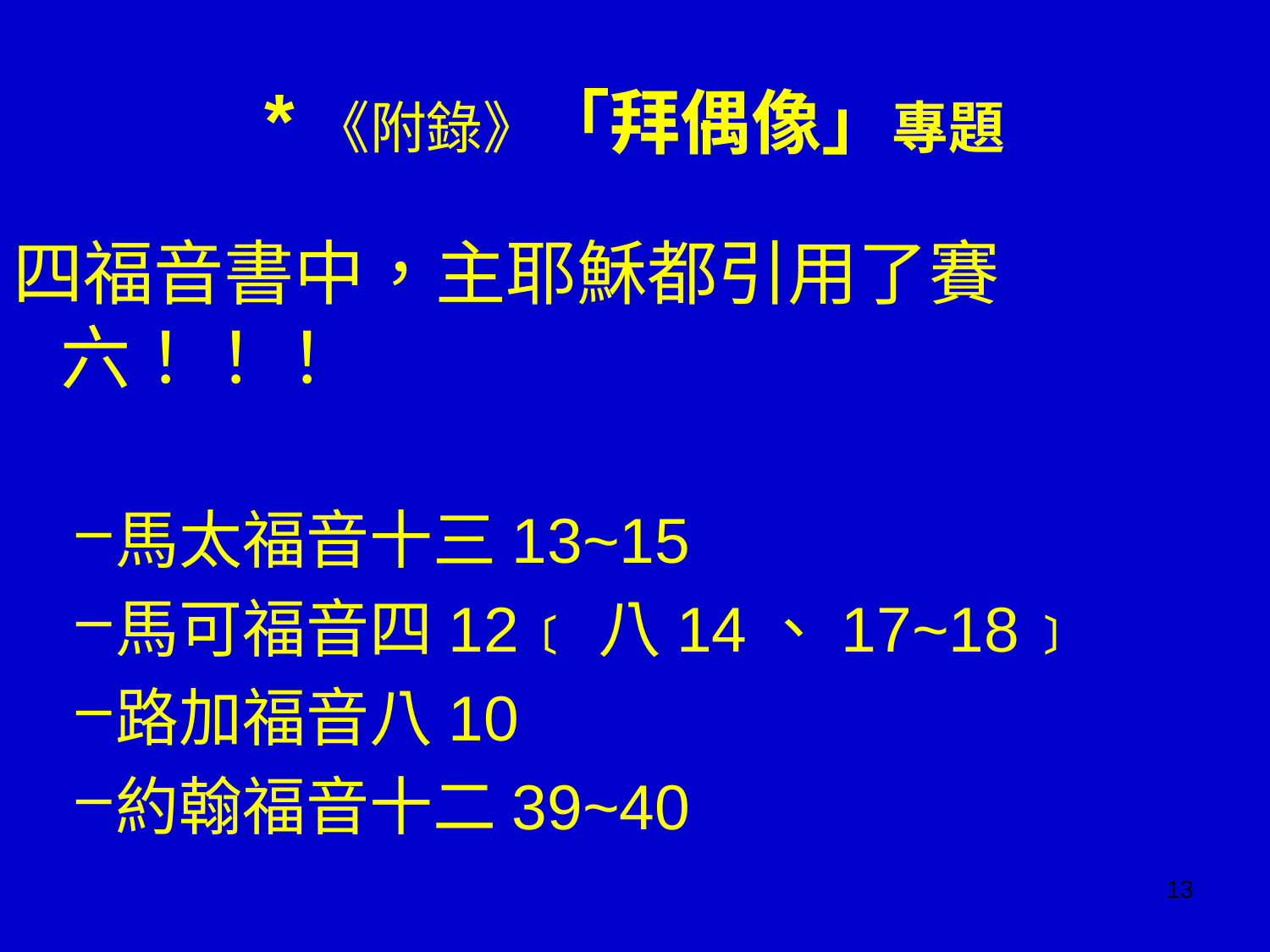

# *《附錄》「拜偶像」專題
四福音書中，主耶穌都引用了賽六！！！

馬太福音十三13~15
馬可福音四12﹝八14、17~18﹞
路加福音八10
約翰福音十二39~40
13